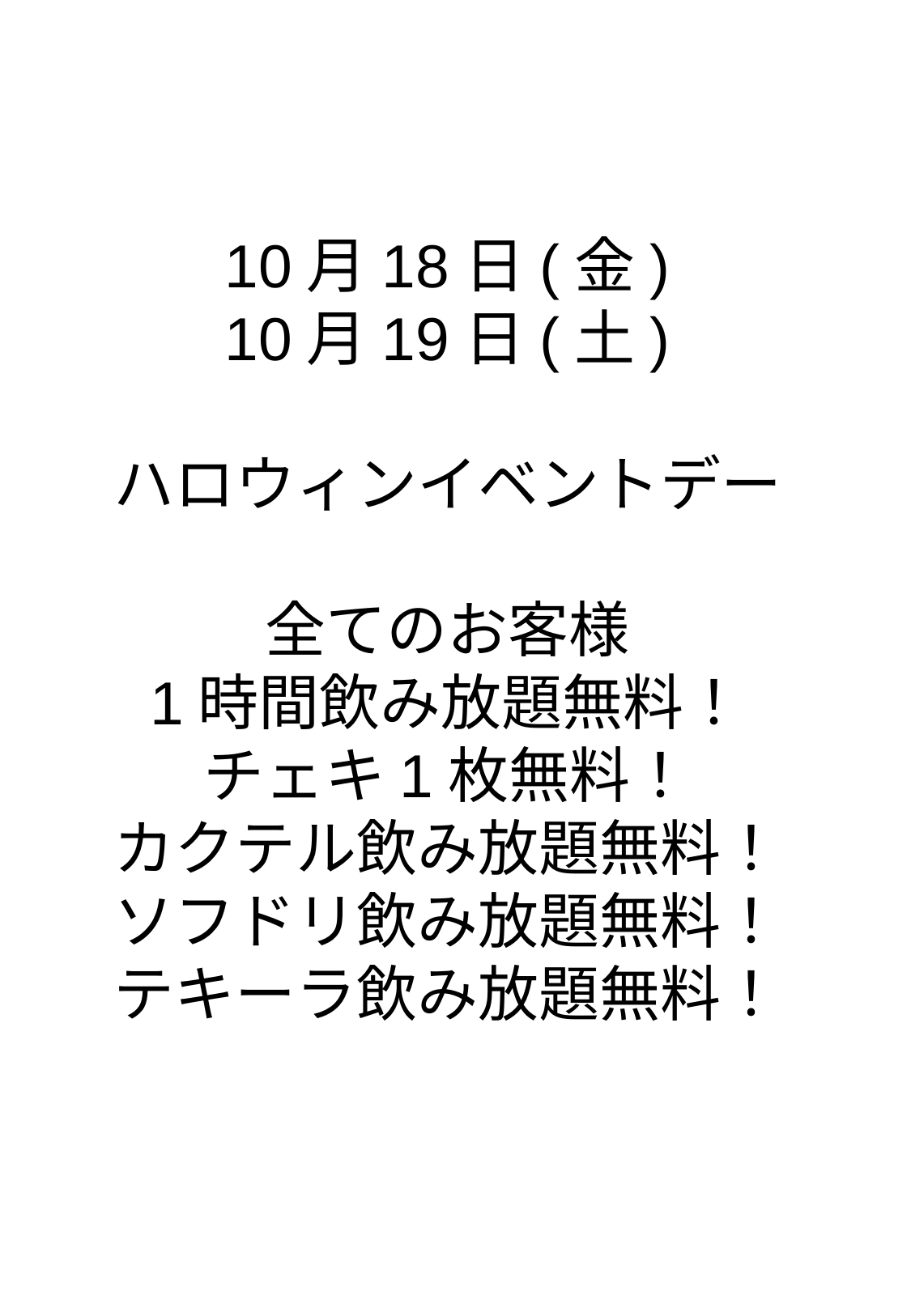

10月18日(金)
10月19日(土)

ハロウィンイベントデー

全てのお客様
1時間飲み放題無料！
チェキ1枚無料！
カクテル飲み放題無料！
ソフドリ飲み放題無料！
テキーラ飲み放題無料！